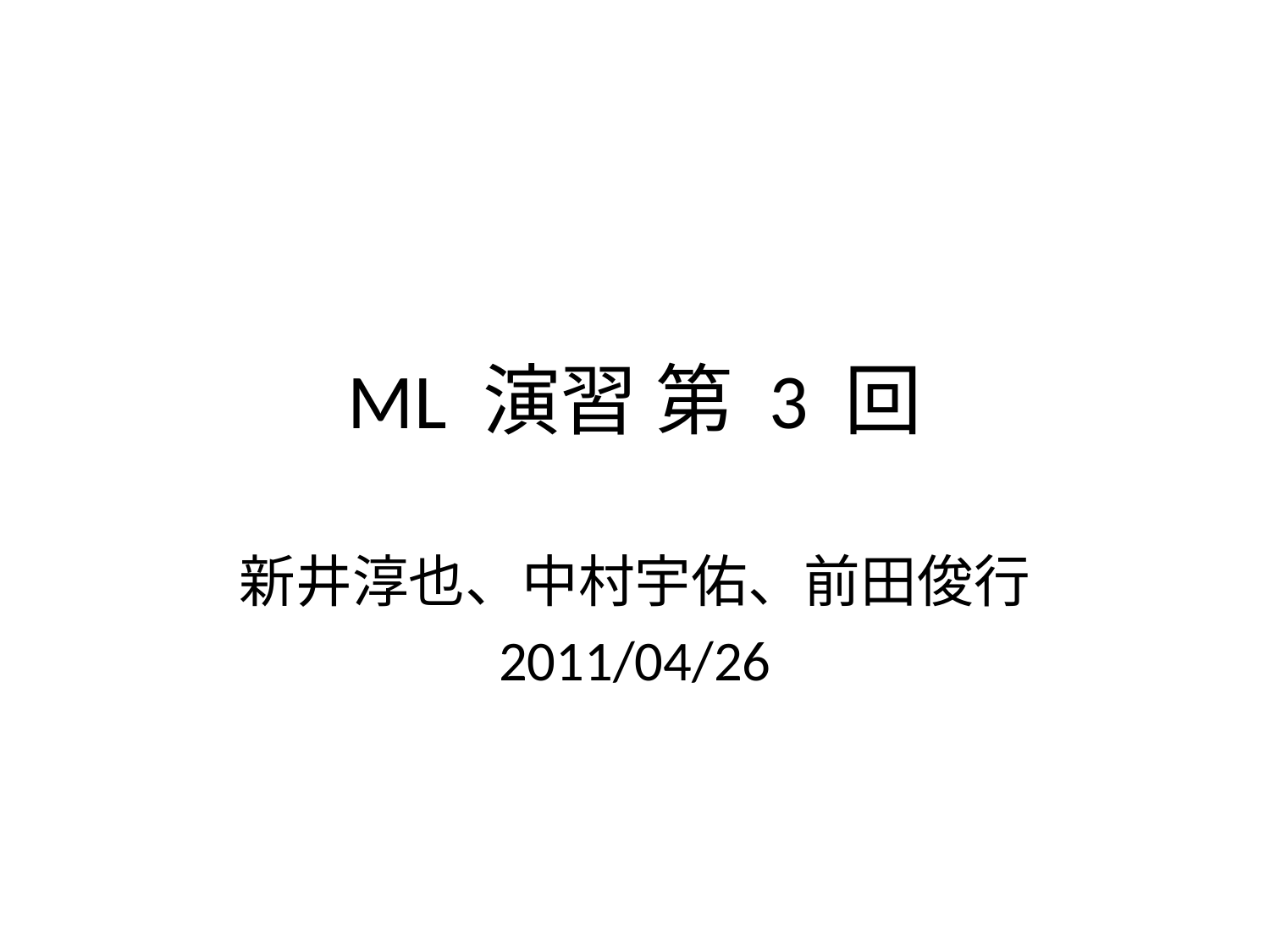

# ML 演習 第 3 回
新井淳也、中村宇佑、前田俊行
2011/04/26